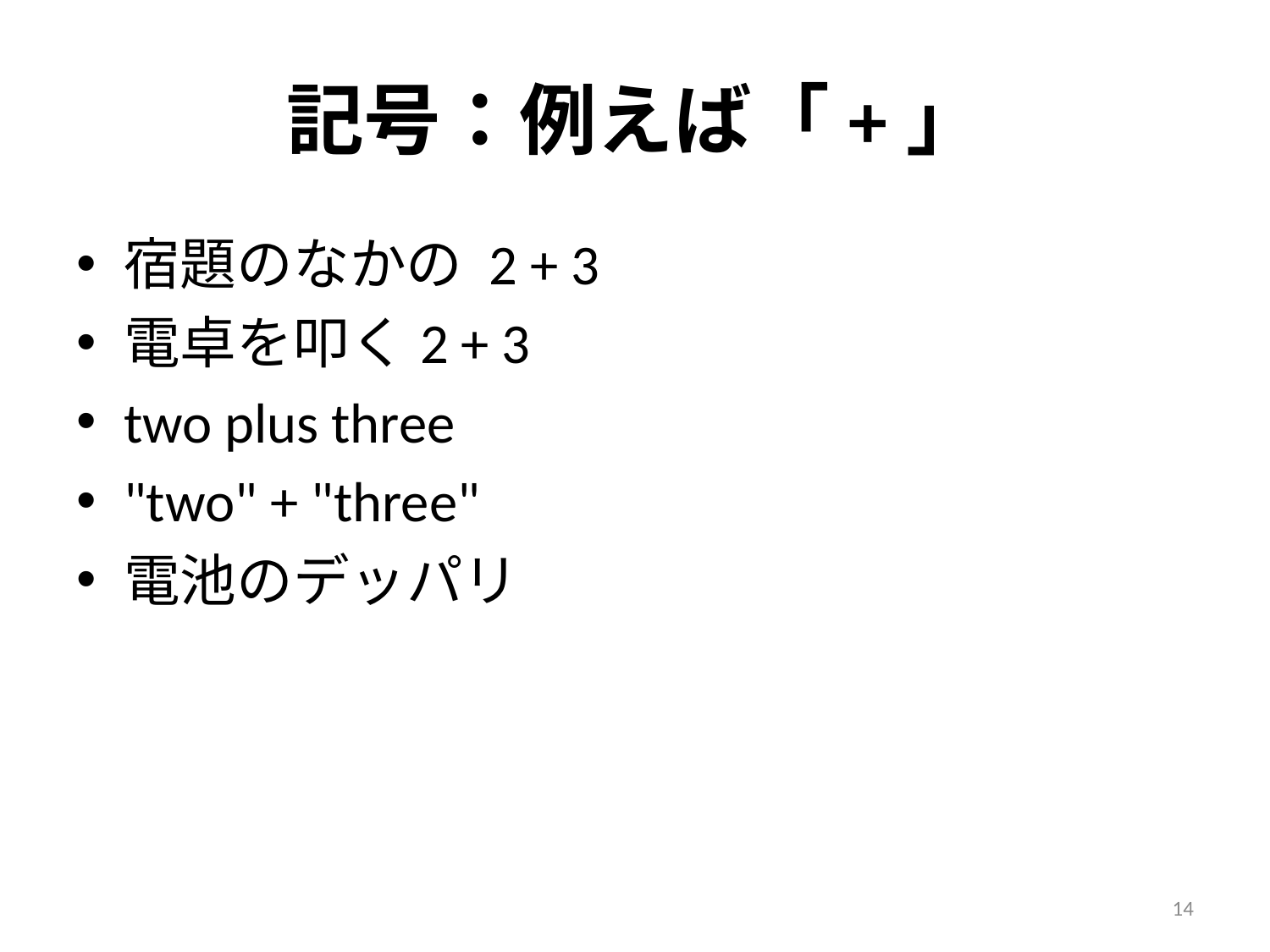

# 記号：例えば「+」
宿題のなかの 2 + 3
電卓を叩く2 + 3
two plus three
"two" + "three"
電池のデッパリ

14